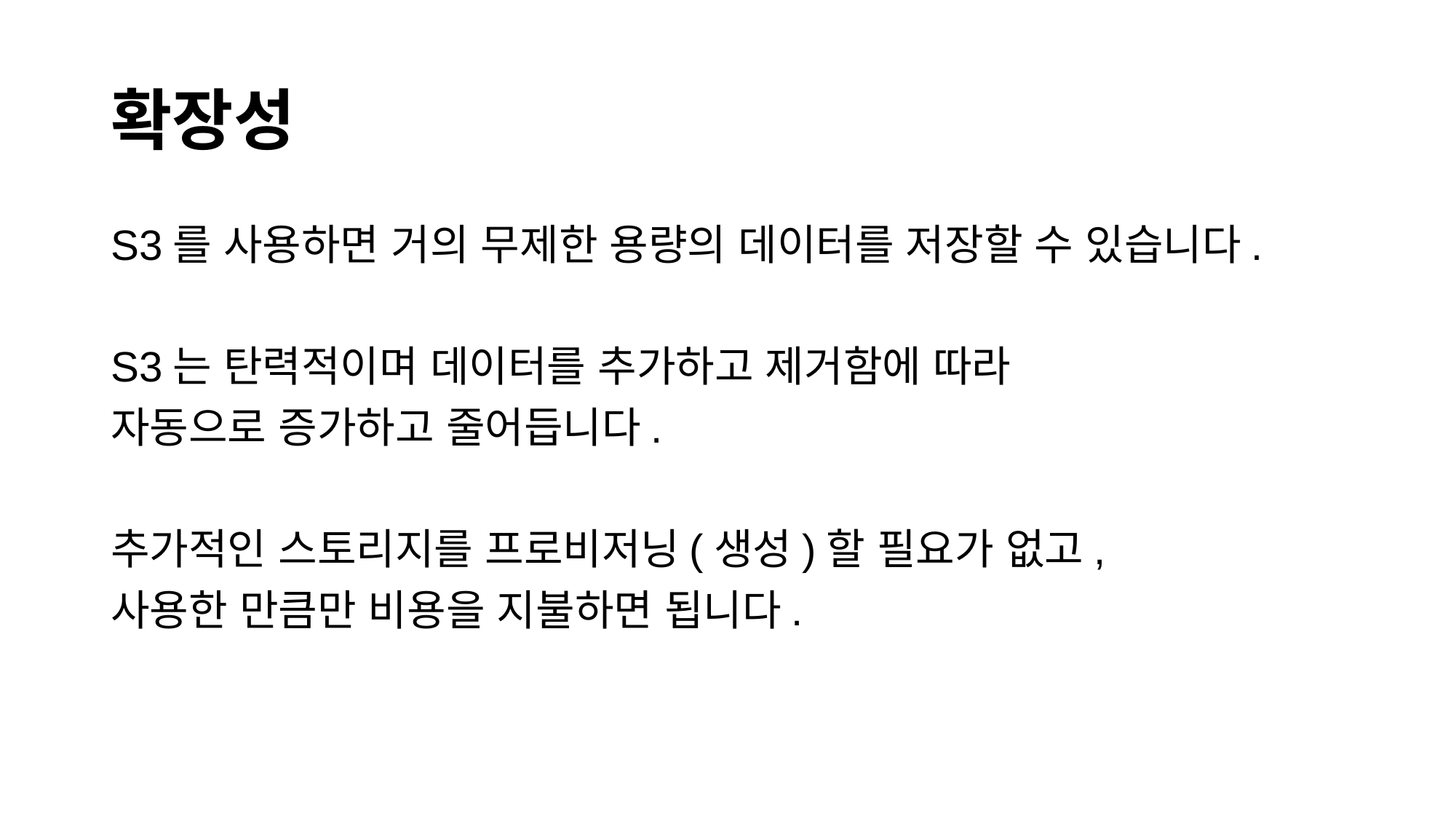

# 확장성
S3를 사용하면 거의 무제한 용량의 데이터를 저장할 수 있습니다.

S3는 탄력적이며 데이터를 추가하고 제거함에 따라
자동으로 증가하고 줄어듭니다.

추가적인 스토리지를 프로비저닝(생성)할 필요가 없고,
사용한 만큼만 비용을 지불하면 됩니다.